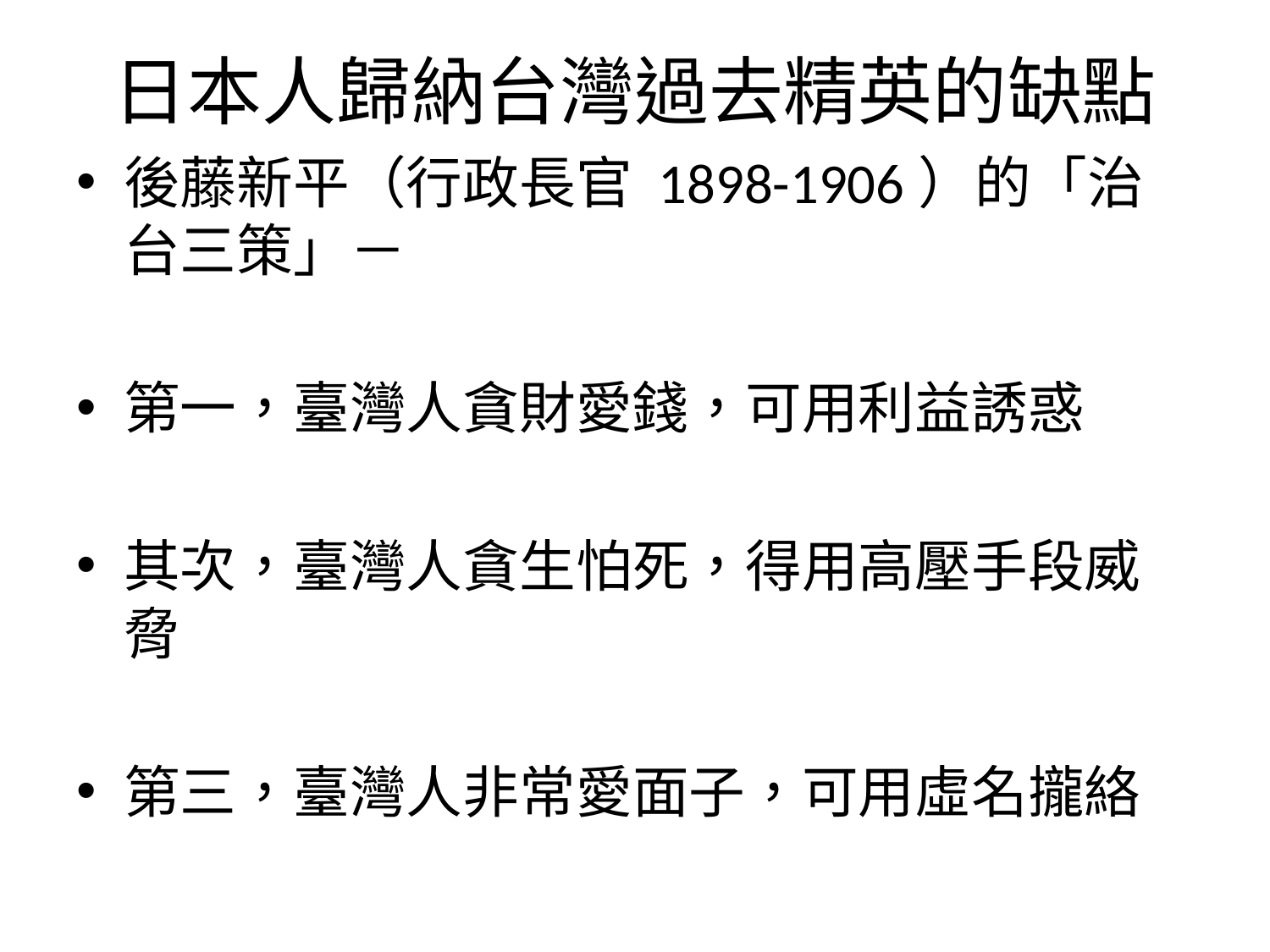

# 日本人歸納台灣過去精英的缺點
後藤新平（行政長官 1898-1906）的「治台三策」－

第一，臺灣人貪財愛錢，可用利益誘惑

其次，臺灣人貪生怕死，得用高壓手段威脅

第三，臺灣人非常愛面子，可用虛名攏絡